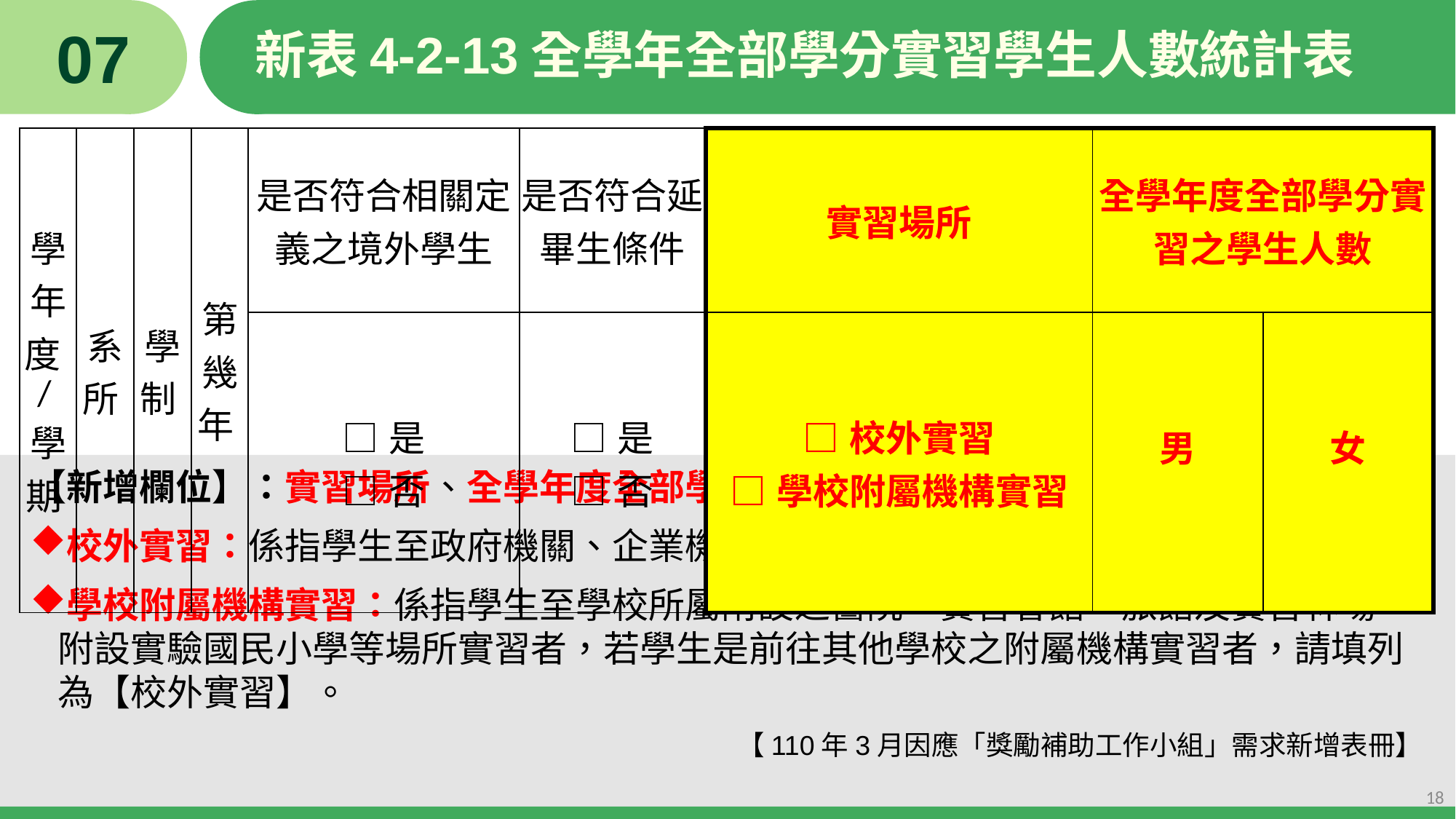

07
# 新表4-2-13全學年全部學分實習學生人數統計表
| 學年度/學期 | 系所 | 學制 | 第幾年 | 是否符合相關定義之境外學生 | 是否符合延畢生條件 | 實習場所 | 全學年度全部學分實習之學生人數 |  |
| --- | --- | --- | --- | --- | --- | --- | --- | --- |
|  |  |  |  | □是 □否 | □是 □否 | □校外實習 □學校附屬機構實習 | 男 | 女 |
【新增欄位】：實習場所、全學年度全部學分實習之學生人數
校外實習：係指學生至政府機關、企業機構、民間團體、學術研究機構等場所實習。
學校附屬機構實習：係指學生至學校所屬附設之醫院、實習會館、旅館及實習林場、附設實驗國民小學等場所實習者，若學生是前往其他學校之附屬機構實習者，請填列為【校外實習】。
【110年3月因應「獎勵補助工作小組」需求新增表冊】

18